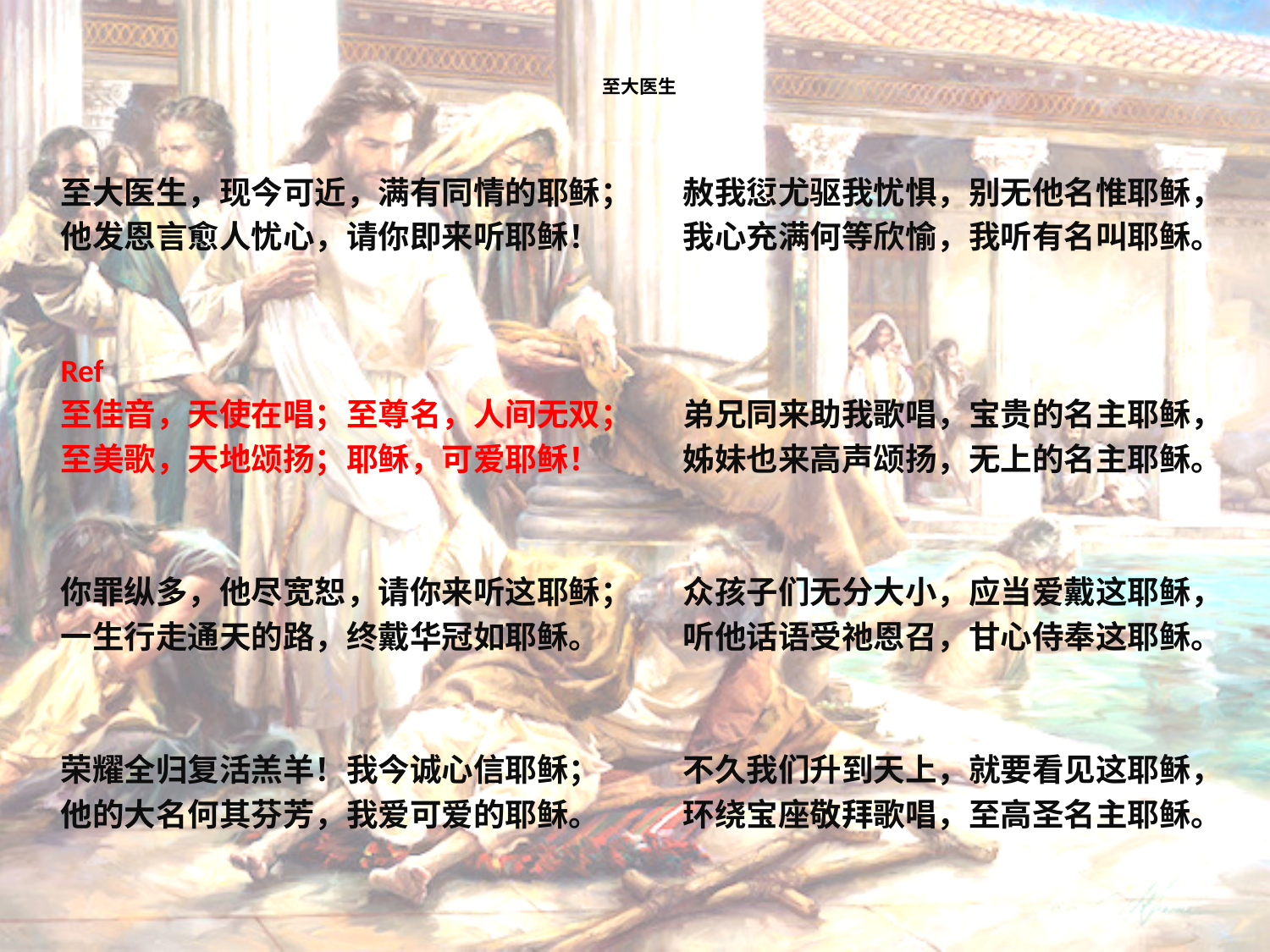

# 至大医生
至大医生，现今可近，满有同情的耶稣；
他发恩言愈人忧心，请你即来听耶稣！

Ref
至佳音，天使在唱；至尊名，人间无双；
至美歌，天地颂扬；耶稣，可爱耶稣！

你罪纵多，他尽宽恕，请你来听这耶稣；
一生行走通天的路，终戴华冠如耶稣。

荣耀全归复活羔羊！我今诚心信耶稣；
他的大名何其芬芳，我爱可爱的耶稣。

赦我愆尤驱我忧惧，别无他名惟耶稣，
我心充满何等欣愉，我听有名叫耶稣。

弟兄同来助我歌唱，宝贵的名主耶稣，
姊妹也来高声颂扬，无上的名主耶稣。

众孩子们无分大小，应当爱戴这耶稣，
听他话语受祂恩召，甘心侍奉这耶稣。

不久我们升到天上，就要看见这耶稣，
环绕宝座敬拜歌唱，至高圣名主耶稣。